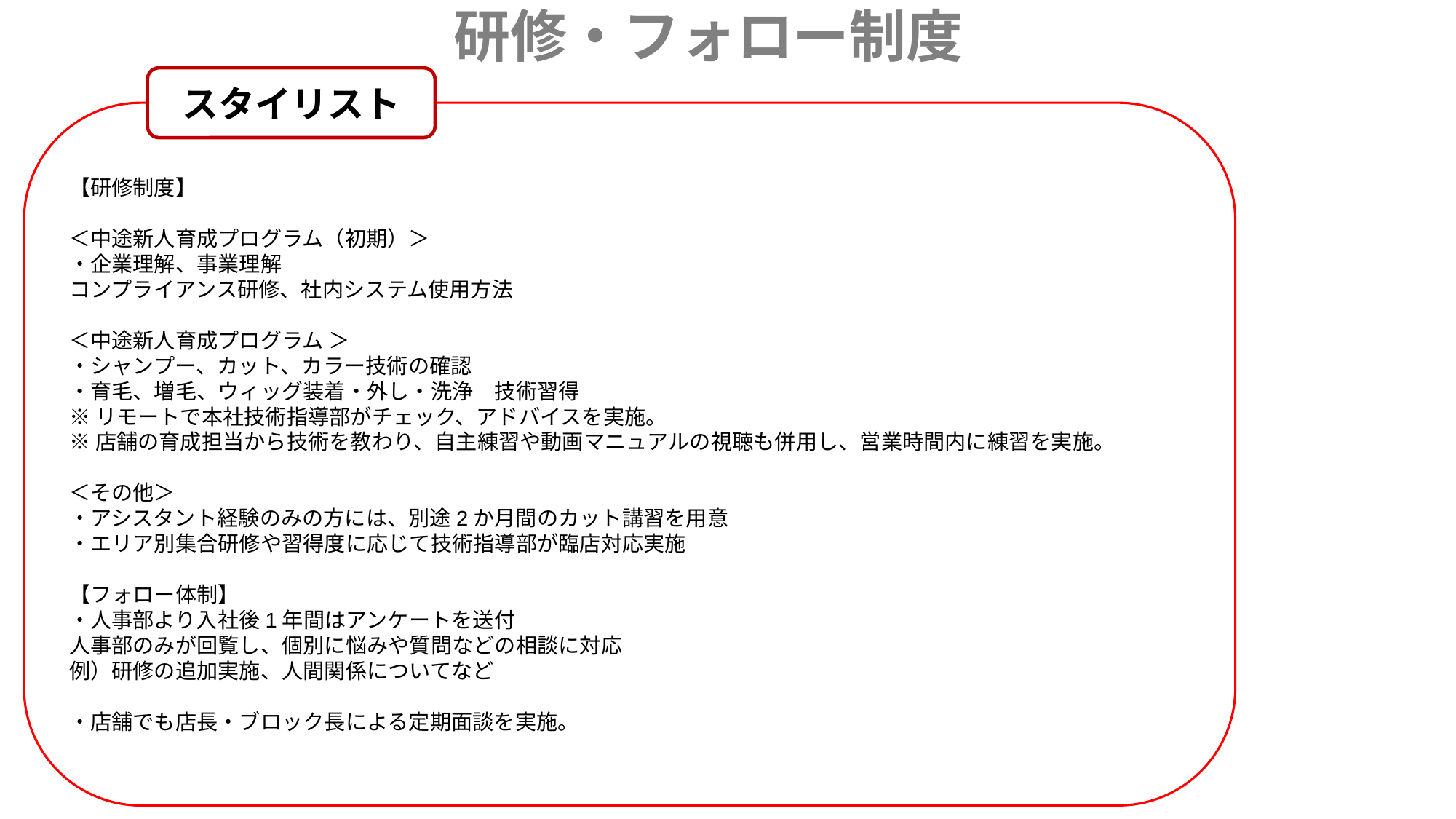

研修・フォロー制度
スタイリスト
【研修制度】

＜中途新人育成プログラム（初期）＞
・企業理解、事業理解
コンプライアンス研修、社内システム使用方法

＜中途新人育成プログラム ＞
・シャンプー、カット、カラー技術の確認
・育毛、増毛、ウィッグ装着・外し・洗浄　技術習得
※リモートで本社技術指導部がチェック、アドバイスを実施。
※店舗の育成担当から技術を教わり、自主練習や動画マニュアルの視聴も併用し、営業時間内に練習を実施。

＜その他＞
・アシスタント経験のみの方には、別途2か月間のカット講習を用意
・エリア別集合研修や習得度に応じて技術指導部が臨店対応実施

【フォロー体制】
・人事部より入社後1年間はアンケートを送付
人事部のみが回覧し、個別に悩みや質問などの相談に対応
例）研修の追加実施、人間関係についてなど

・店舗でも店長・ブロック長による定期面談を実施。